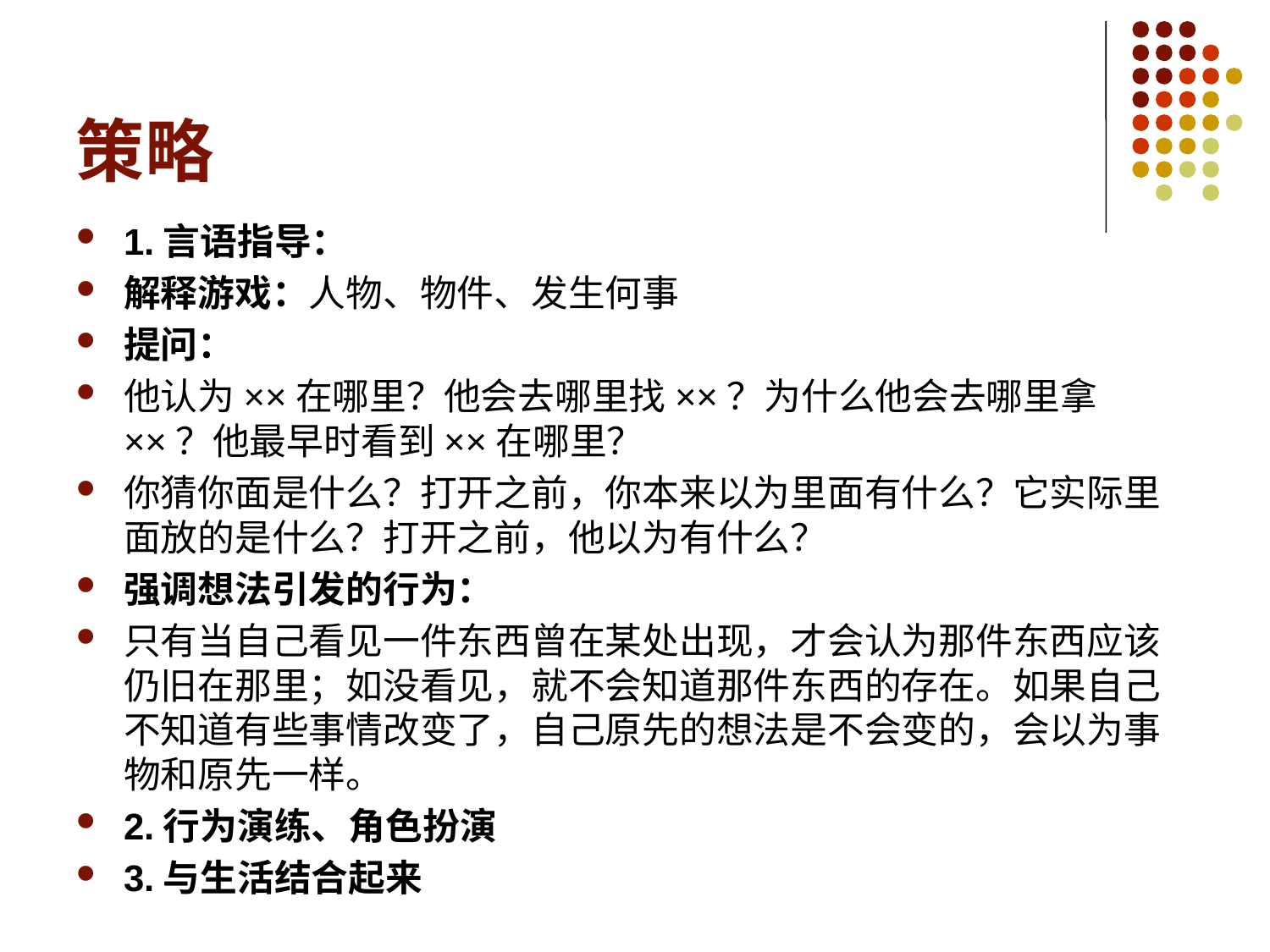

# 策略
1.言语指导：
解释游戏：人物、物件、发生何事
提问：
他认为××在哪里？他会去哪里找××？为什么他会去哪里拿××？他最早时看到××在哪里？
你猜你面是什么？打开之前，你本来以为里面有什么？它实际里面放的是什么？打开之前，他以为有什么？
强调想法引发的行为：
只有当自己看见一件东西曾在某处出现，才会认为那件东西应该仍旧在那里；如没看见，就不会知道那件东西的存在。如果自己不知道有些事情改变了，自己原先的想法是不会变的，会以为事物和原先一样。
2.行为演练、角色扮演
3.与生活结合起来